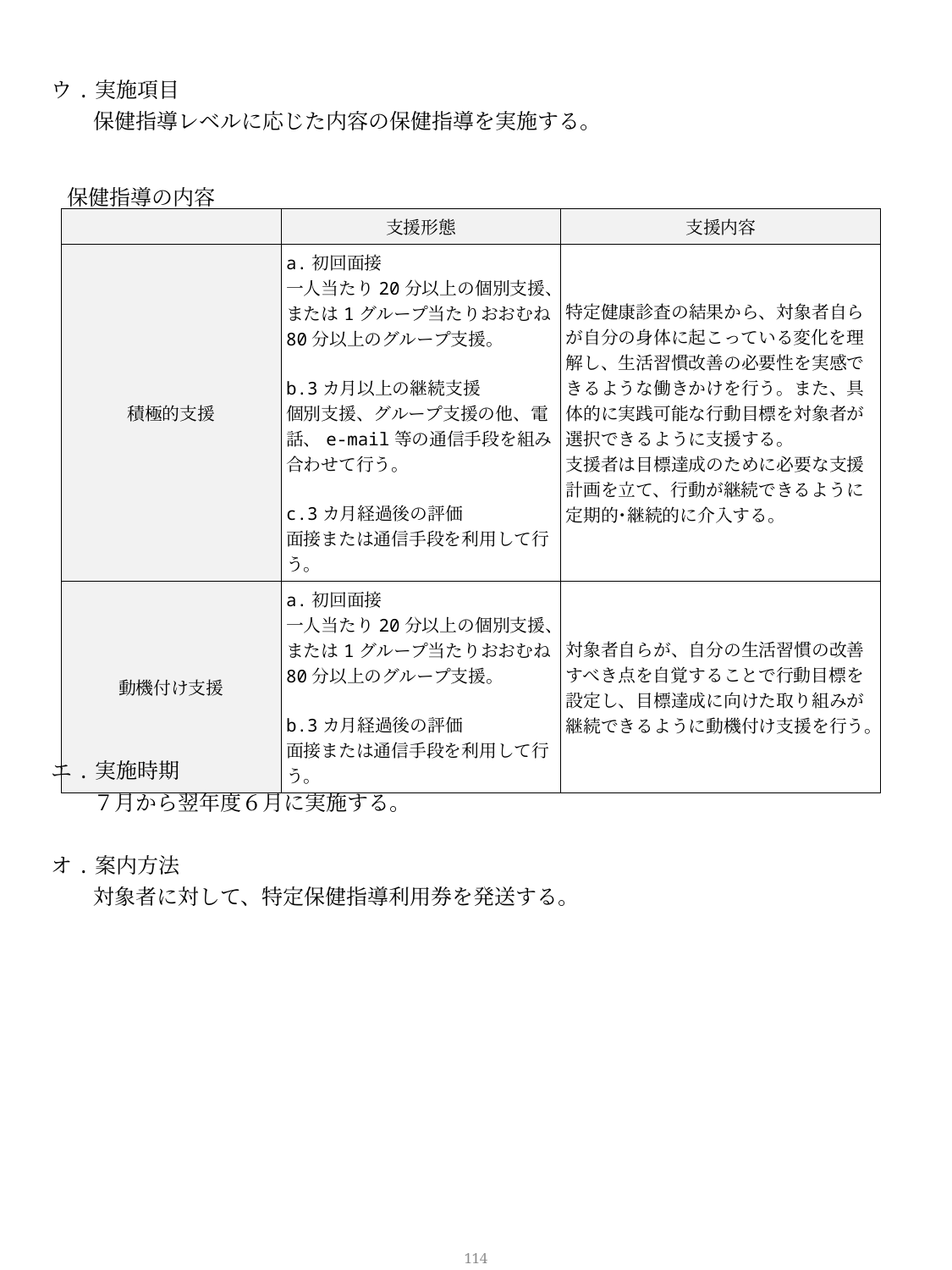

ウ.実施項目
　　保健指導レベルに応じた内容の保健指導を実施する。
保健指導の内容
|  | 支援形態 | 支援内容 |
| --- | --- | --- |
| 積極的支援 | a.初回面接 一人当たり20分以上の個別支援、または1グループ当たりおおむね80分以上のグループ支援。 b.3カ月以上の継続支援 個別支援、グループ支援の他、電話、e-mail等の通信手段を組み合わせて行う。 c.3カ月経過後の評価 面接または通信手段を利用して行う。 | 特定健康診査の結果から、対象者自らが自分の身体に起こっている変化を理解し、生活習慣改善の必要性を実感できるような働きかけを行う。また、具体的に実践可能な行動目標を対象者が選択できるように支援する。 支援者は目標達成のために必要な支援計画を立て、行動が継続できるように定期的･継続的に介入する。 |
| 動機付け支援 | a.初回面接 一人当たり20分以上の個別支援、または1グループ当たりおおむね80分以上のグループ支援。 b.3カ月経過後の評価 面接または通信手段を利用して行う。 | 対象者自らが、自分の生活習慣の改善すべき点を自覚することで行動目標を設定し、目標達成に向けた取り組みが継続できるように動機付け支援を行う。 |
エ.実施時期
　　７月から翌年度６月に実施する。
オ.案内方法
　　対象者に対して、特定保健指導利用券を発送する。
114